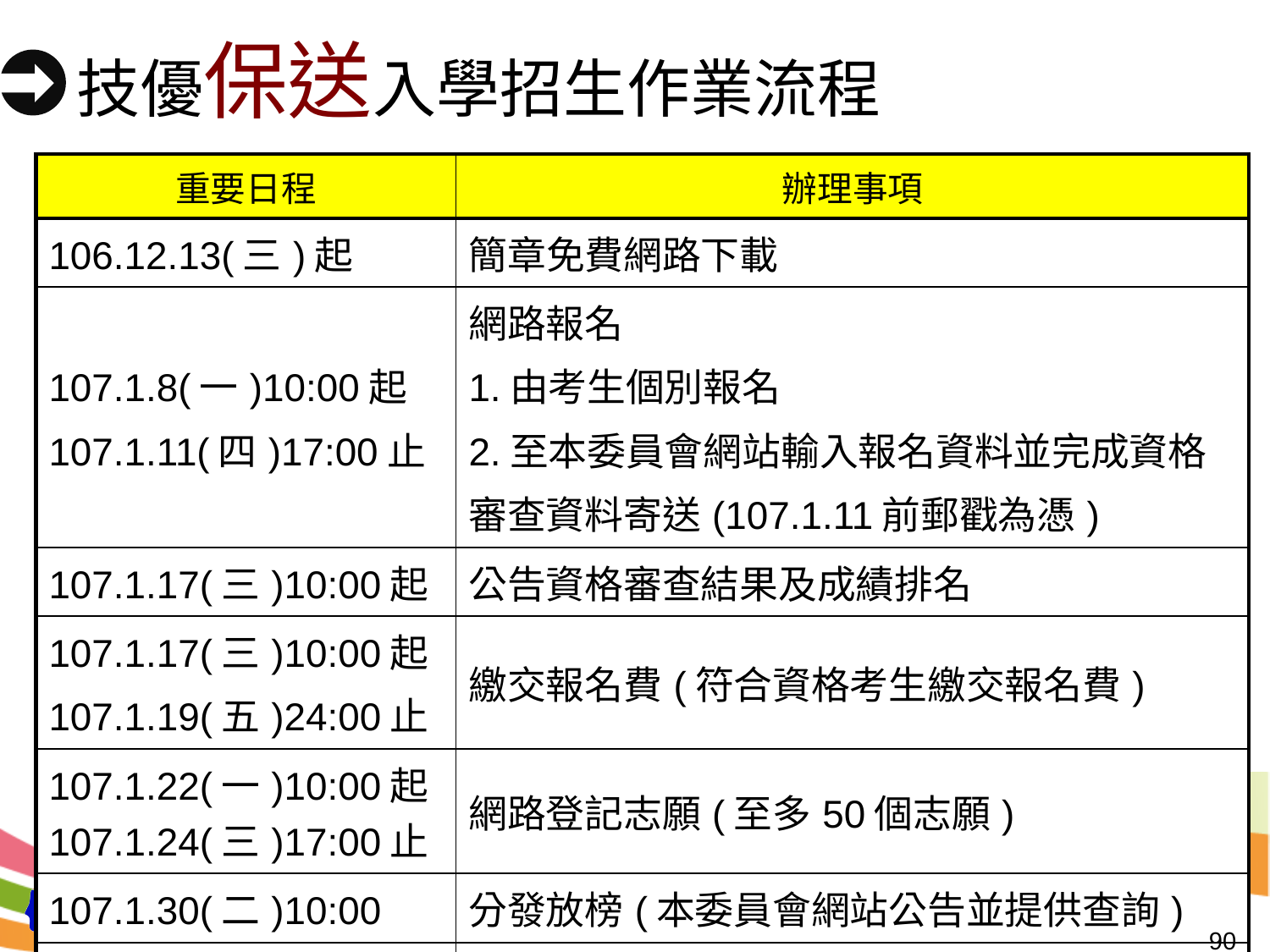

# 技優保送入學招生作業流程

| 重要日程 | 辦理事項 |
| --- | --- |
| 106.12.13(三)起 | 簡章免費網路下載 |
| 107.1.8(一)10:00起 107.1.11(四)17:00止 | 網路報名 1.由考生個別報名 2.至本委員會網站輸入報名資料並完成資格 審查資料寄送(107.1.11前郵戳為憑) |
| 107.1.17(三)10:00起 | 公告資格審查結果及成績排名 |
| 107.1.17(三)10:00起 107.1.19(五)24:00止 | 繳交報名費(符合資格考生繳交報名費) |
| 107.1.22(一)10:00起107.1.24(三)17:00止 | 網路登記志願(至多50個志願) |
| 107.1.30(二)10:00 | 分發放榜(本委員會網站公告並提供查詢) |
| 107.2.6(二)17:00前 | 報到或聲明放棄錄取截止 |
90